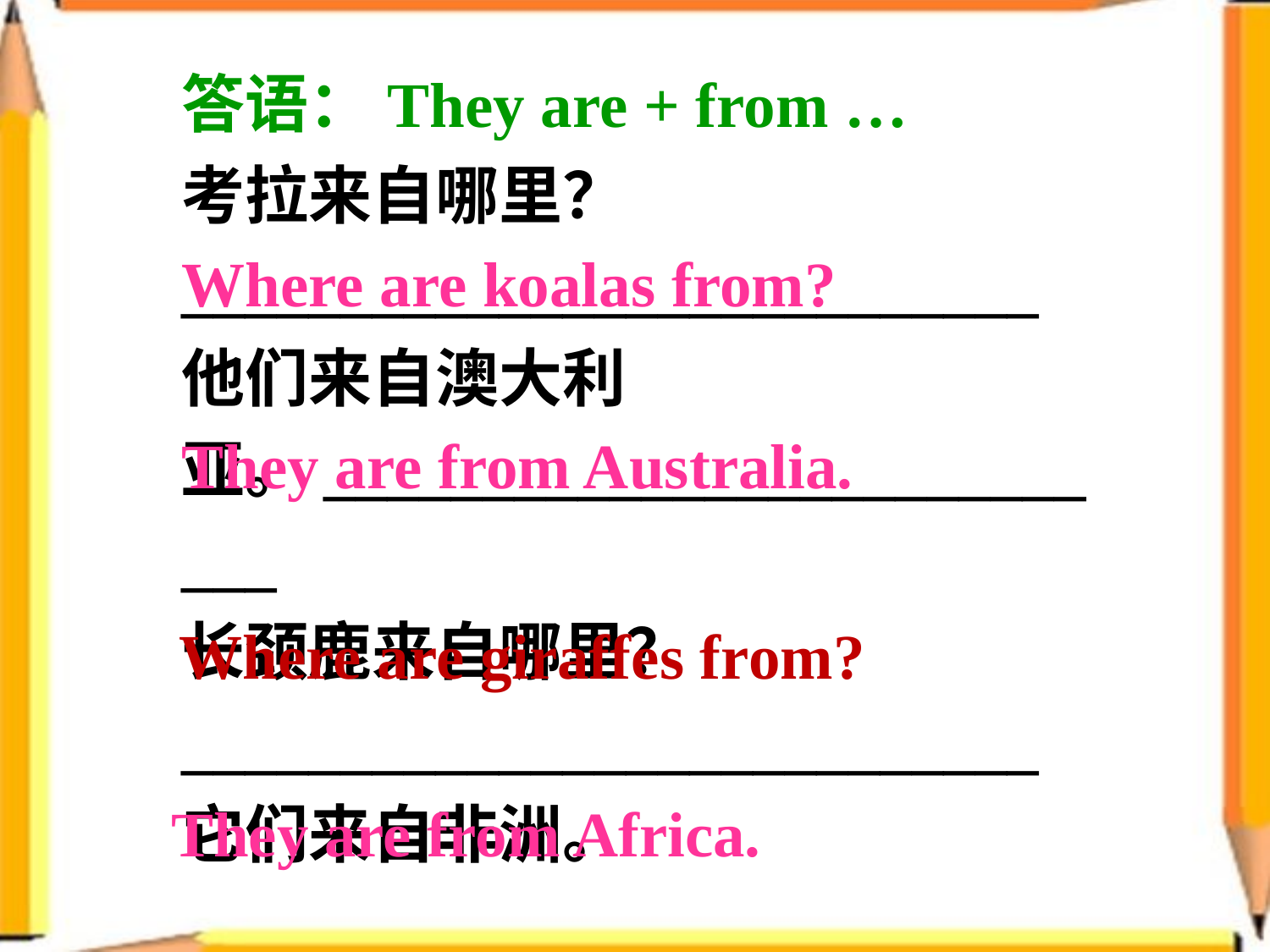

答语：They are + from …
考拉来自哪里？___________________________
他们来自澳大利亚。___________________________
长颈鹿来自哪里？    ___________________________
它们来自非洲。        ___________________________
Where are koalas from?
They are from Australia.
Where are giraffes from?
They are from Africa.